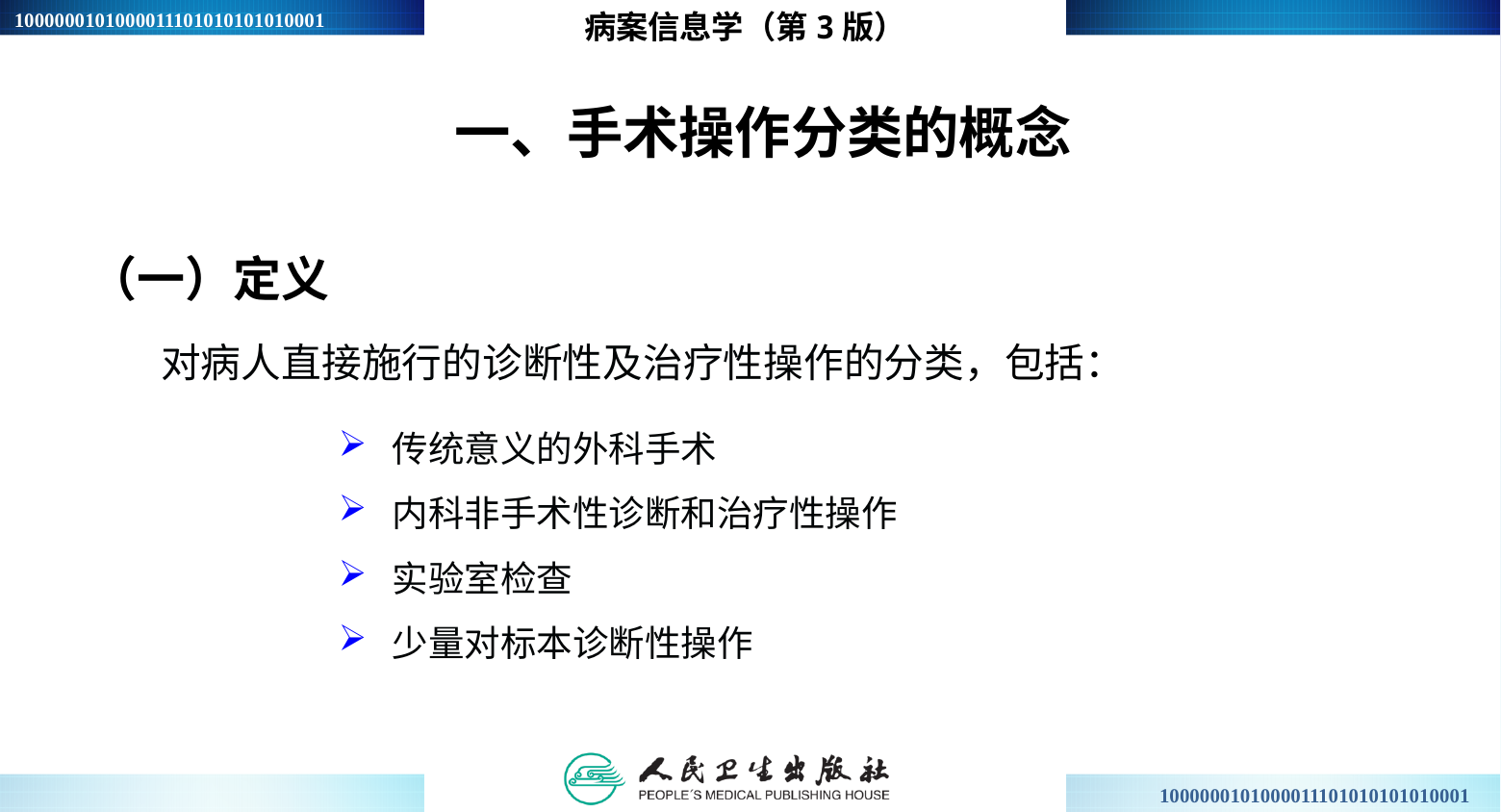

病案信息学（第3版）
# 一、手术操作分类的概念
（一）定义
       对病人直接施行的诊断性及治疗性操作的分类，包括：

  传统意义的外科手术
  内科非手术性诊断和治疗性操作
  实验室检查
  少量对标本诊断性操作